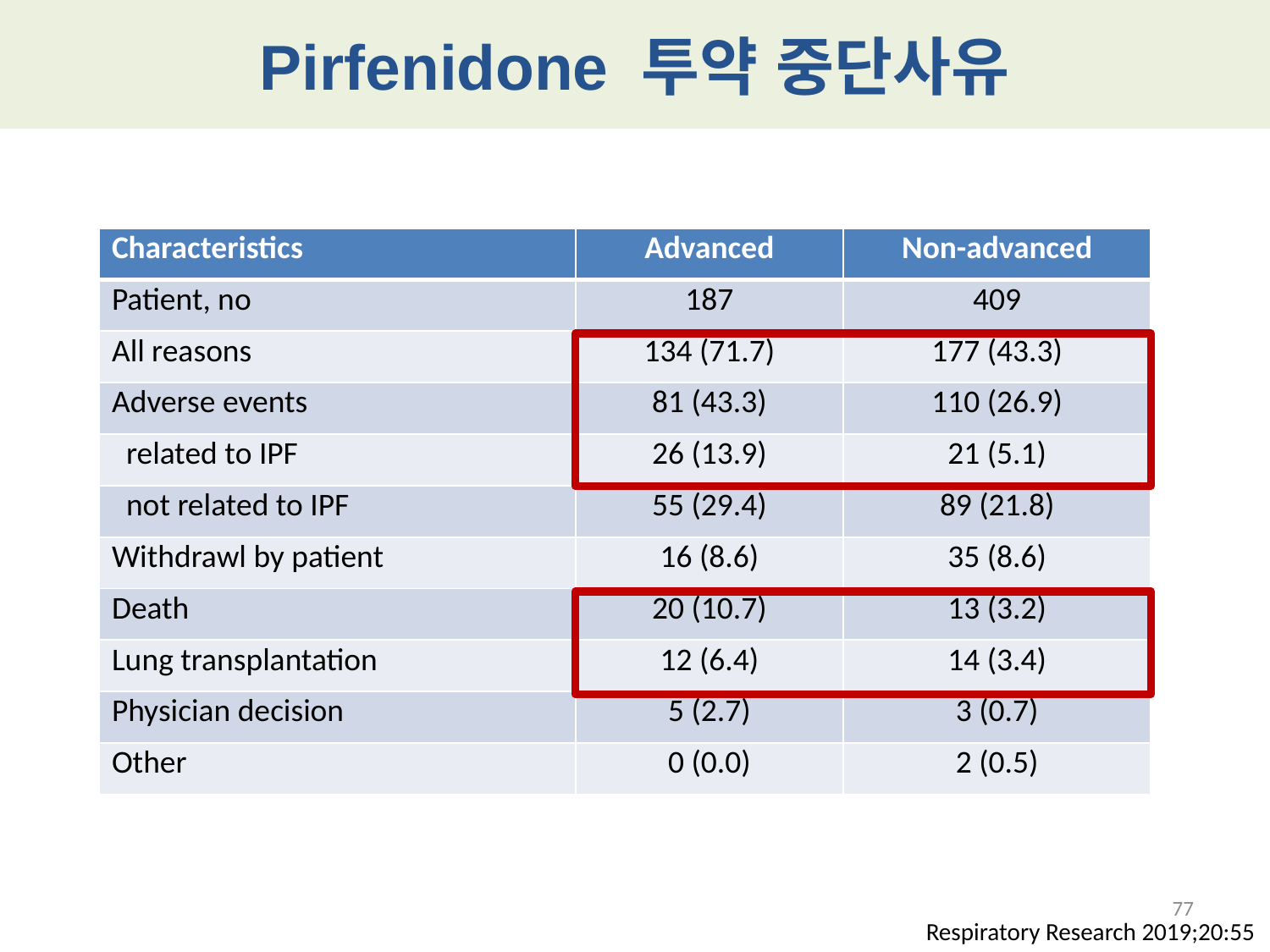

Reasons for discontinuation
Pirfenidone 투약 중단사유

| Characteristics | Advanced | Non-advanced |
| --- | --- | --- |
| Patient, no | 187 | 409 |
| All reasons | 134 (71.7) | 177 (43.3) |
| Adverse events | 81 (43.3) | 110 (26.9) |
| related to IPF | 26 (13.9) | 21 (5.1) |
| not related to IPF | 55 (29.4) | 89 (21.8) |
| Withdrawl by patient | 16 (8.6) | 35 (8.6) |
| Death | 20 (10.7) | 13 (3.2) |
| Lung transplantation | 12 (6.4) | 14 (3.4) |
| Physician decision | 5 (2.7) | 3 (0.7) |
| Other | 0 (0.0) | 2 (0.5) |

77
Respiratory Research 2019;20:55